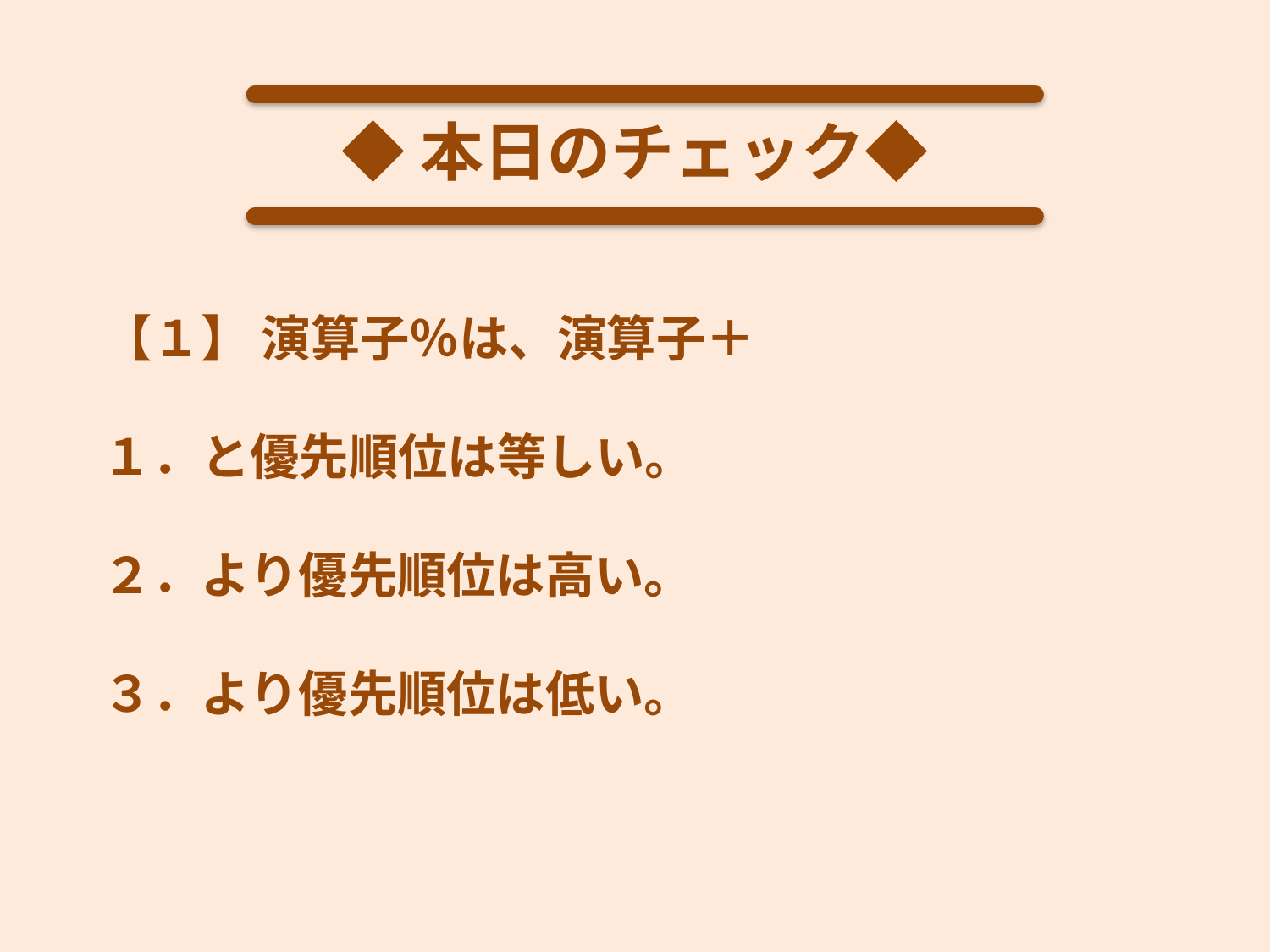

◆本日のチェック◆

【１】 演算子％は、演算子＋

１．と優先順位は等しい。

２．より優先順位は高い。

３．より優先順位は低い。